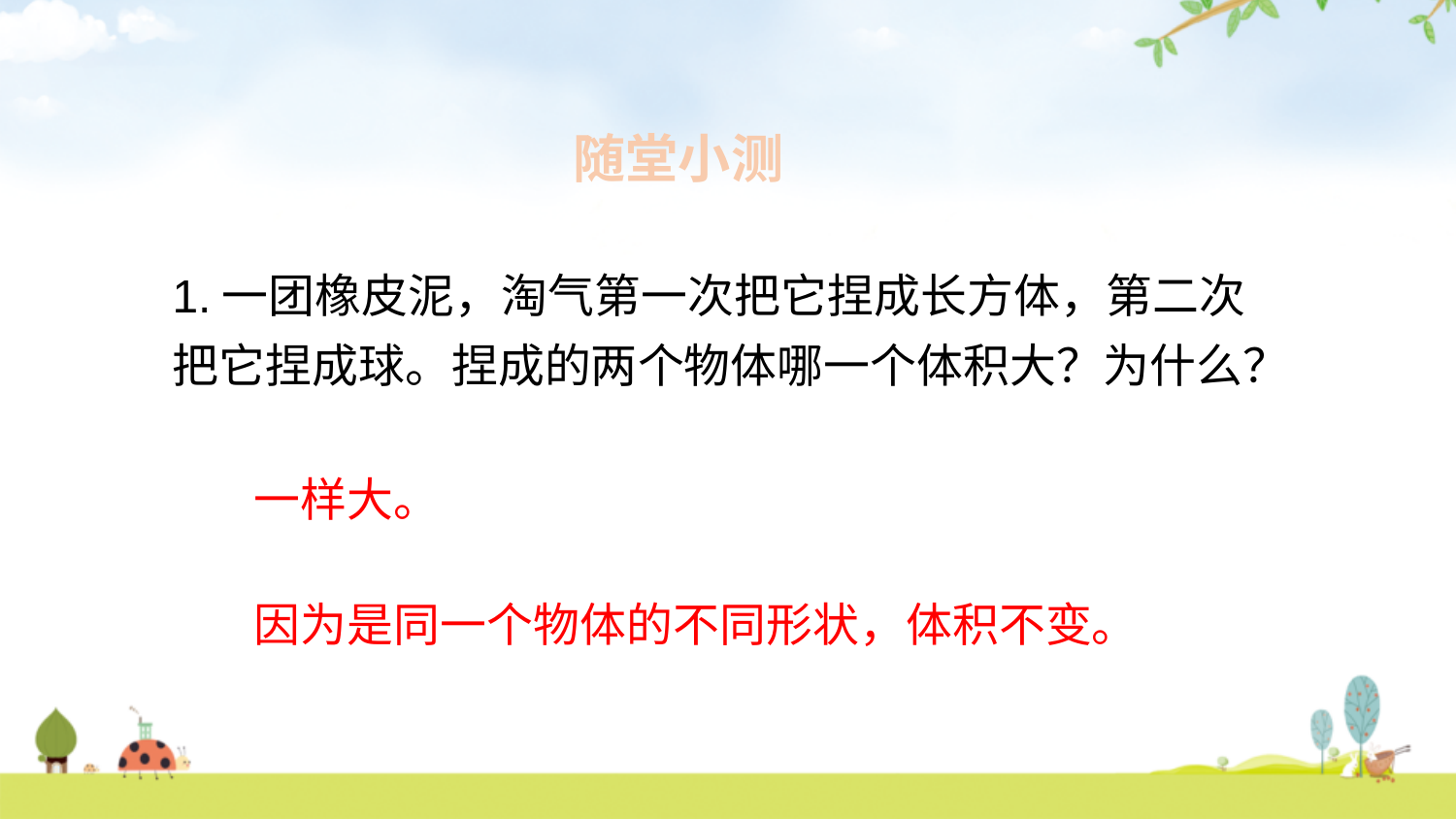

随堂小测
1.一团橡皮泥，淘气第一次把它捏成长方体，第二次把它捏成球。捏成的两个物体哪一个体积大？为什么？
一样大。
因为是同一个物体的不同形状，体积不变。